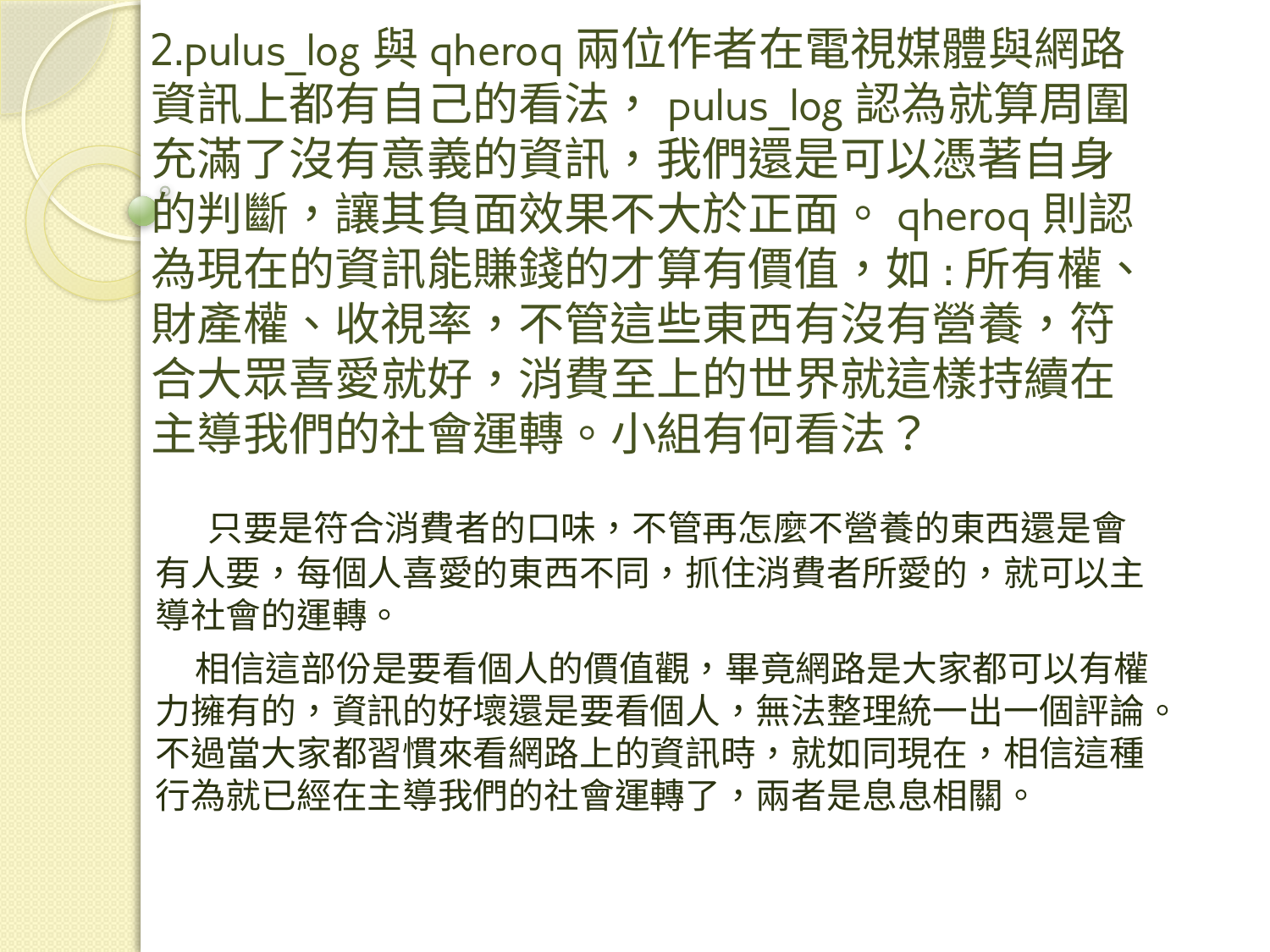

# 2.pulus_log與qheroq兩位作者在電視媒體與網路資訊上都有自己的看法，pulus_log認為就算周圍充滿了沒有意義的資訊，我們還是可以憑著自身的判斷，讓其負面效果不大於正面。qheroq則認為現在的資訊能賺錢的才算有價值，如:所有權、財產權、收視率，不管這些東西有沒有營養，符合大眾喜愛就好，消費至上的世界就這樣持續在主導我們的社會運轉。小組有何看法？
    只要是符合消費者的口味，不管再怎麼不營養的東西還是會有人要，每個人喜愛的東西不同，抓住消費者所愛的，就可以主導社會的運轉。
    相信這部份是要看個人的價值觀，畢竟網路是大家都可以有權力擁有的，資訊的好壞還是要看個人，無法整理統一出一個評論。不過當大家都習慣來看網路上的資訊時，就如同現在，相信這種行為就已經在主導我們的社會運轉了，兩者是息息相關。